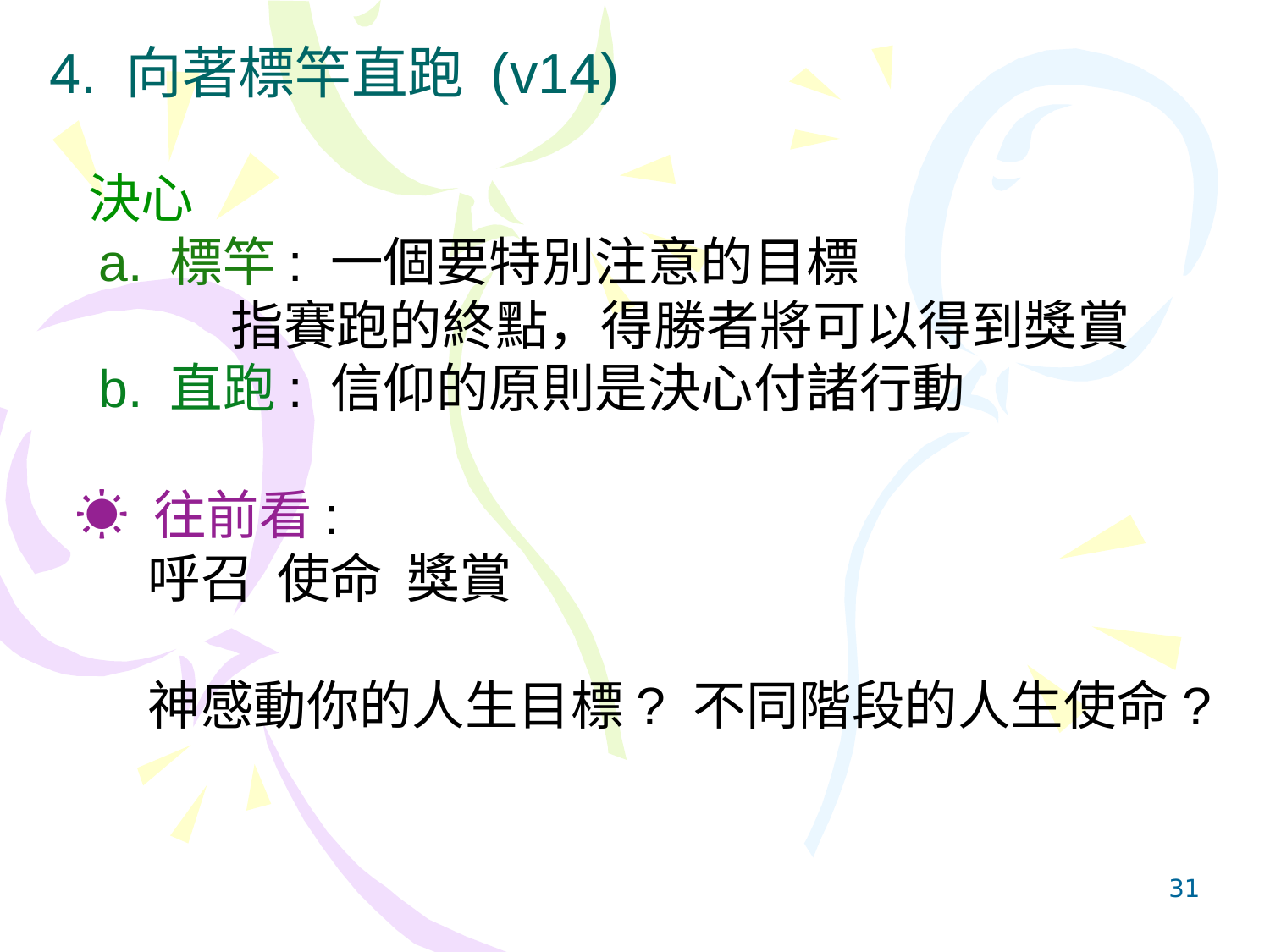

# 4. 向著標竿直跑 (v14)
   決心
    a. 標竿: 一個要特別注意的目標
               指賽跑的終點，得勝者將可以得到獎賞
    b. 直跑: 信仰的原則是決心付諸行動

   ☀︎ 往前看:
        呼召  使命  獎賞

        神感動你的人生目標? 不同階段的人生使命?
31